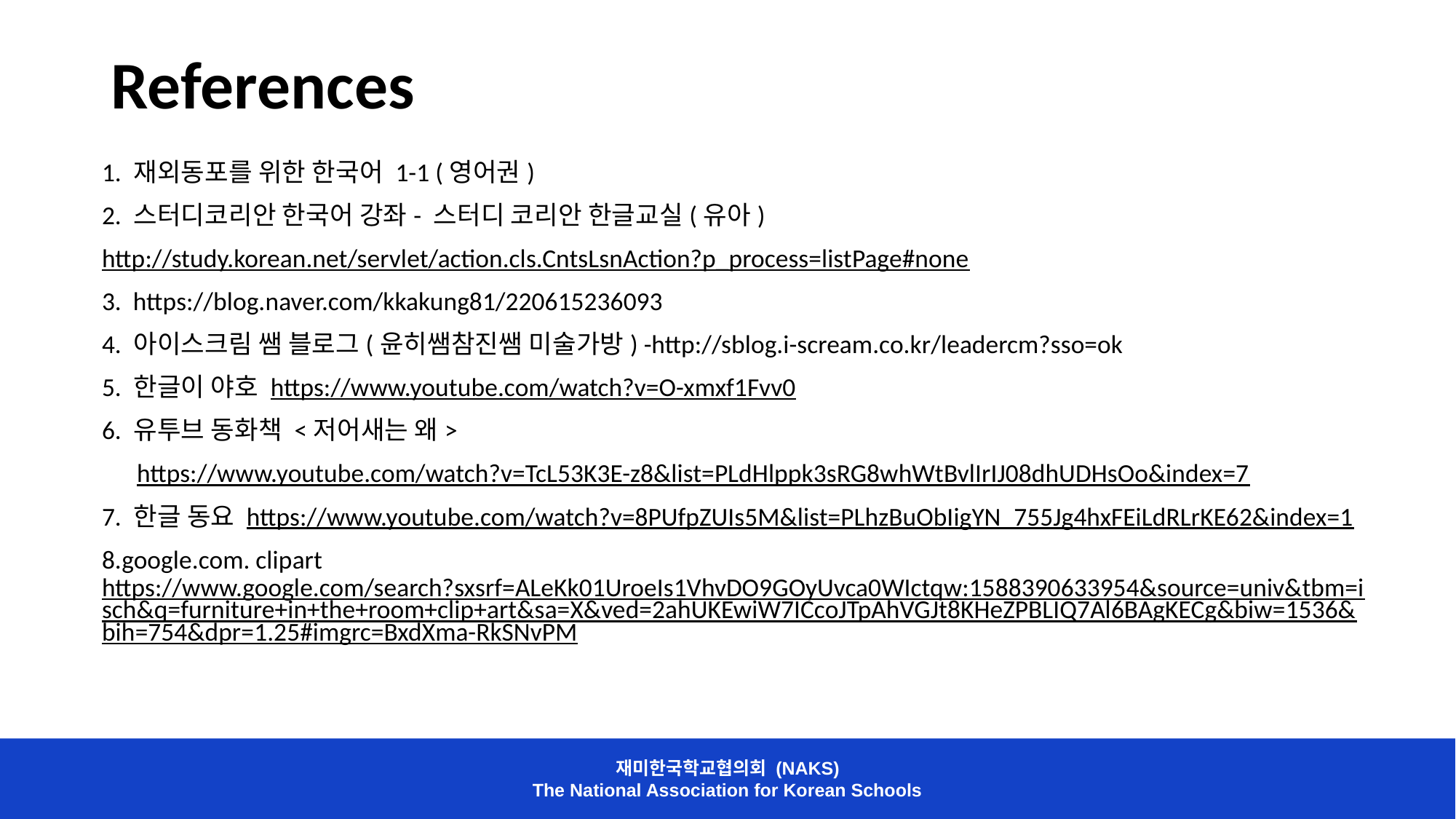

# References
1. 재외동포를 위한 한국어 1-1 (영어권)
2. 스터디코리안 한국어 강좌- 스터디 코리안 한글교실(유아)
http://study.korean.net/servlet/action.cls.CntsLsnAction?p_process=listPage#none
3.  https://blog.naver.com/kkakung81/220615236093
4. 아이스크림 쌤 블로그(윤히쌤참진쌤 미술가방) -http://sblog.i-scream.co.kr/leadercm?sso=ok
5. 한글이 야호 https://www.youtube.com/watch?v=O-xmxf1Fvv0
6. 유투브 동화책 <저어새는 왜>
      https://www.youtube.com/watch?v=TcL53K3E-z8&list=PLdHlppk3sRG8whWtBvlIrIJ08dhUDHsOo&index=7
7. 한글 동요 https://www.youtube.com/watch?v=8PUfpZUIs5M&list=PLhzBuObIigYN_755Jg4hxFEiLdRLrKE62&index=1
8.google.com. clipart https://www.google.com/search?sxsrf=ALeKk01UroeIs1VhvDO9GOyUvca0WIctqw:1588390633954&source=univ&tbm=isch&q=furniture+in+the+room+clip+art&sa=X&ved=2ahUKEwiW7ICcoJTpAhVGJt8KHeZPBLIQ7Al6BAgKECg&biw=1536&bih=754&dpr=1.25#imgrc=BxdXma-RkSNvPM

재미한국학교협의회 (NAKS)
The National Association for Korean Schools